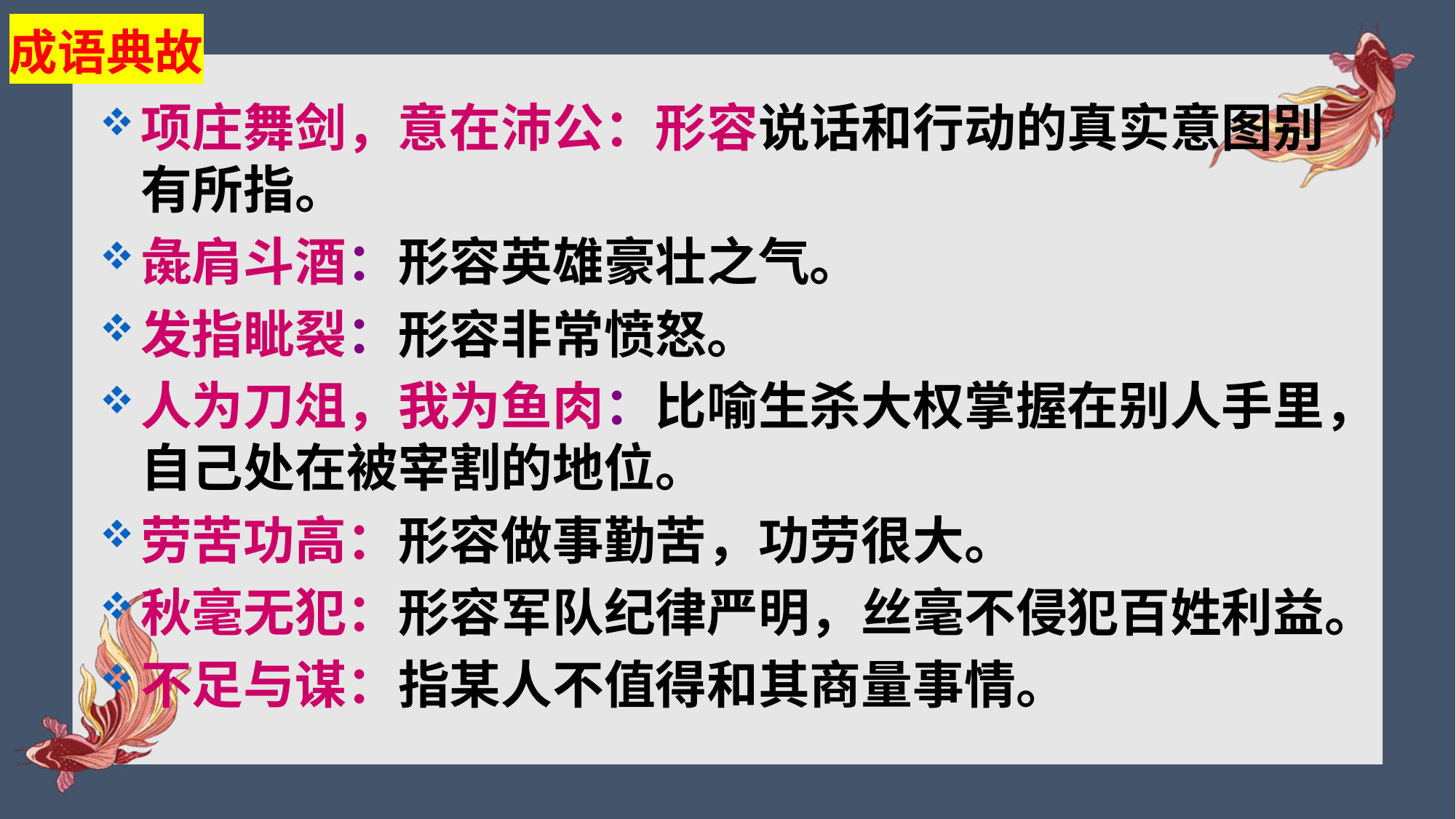

# 成语典故
项庄舞剑，意在沛公：形容说话和行动的真实意图别有所指。
彘肩斗酒：形容英雄豪壮之气。
发指眦裂：形容非常愤怒。
人为刀俎，我为鱼肉：比喻生杀大权掌握在别人手里，自己处在被宰割的地位。
劳苦功高：形容做事勤苦，功劳很大。
秋毫无犯：形容军队纪律严明，丝毫不侵犯百姓利益。
不足与谋：指某人不值得和其商量事情。